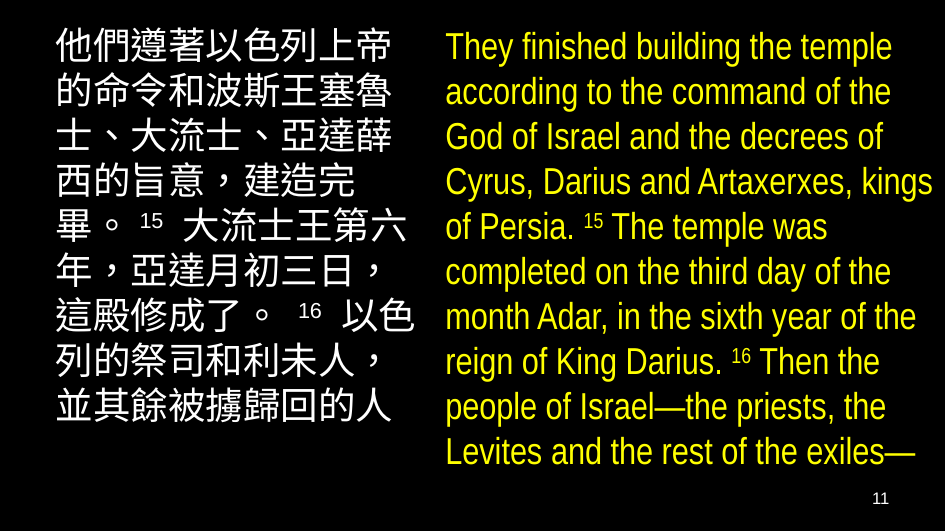

他們遵著以色列上帝的命令和波斯王塞魯士、大流士、亞達薛西的旨意，建造完畢。15 大流士王第六年，亞達月初三日，這殿修成了。 16 以色列的祭司和利未人，並其餘被擄歸回的人
They finished building the temple according to the command of the God of Israel and the decrees of Cyrus, Darius and Artaxerxes, kings of Persia. 15 The temple was completed on the third day of the month Adar, in the sixth year of the reign of King Darius. 16 Then the people of Israel—the priests, the Levites and the rest of the exiles—
11